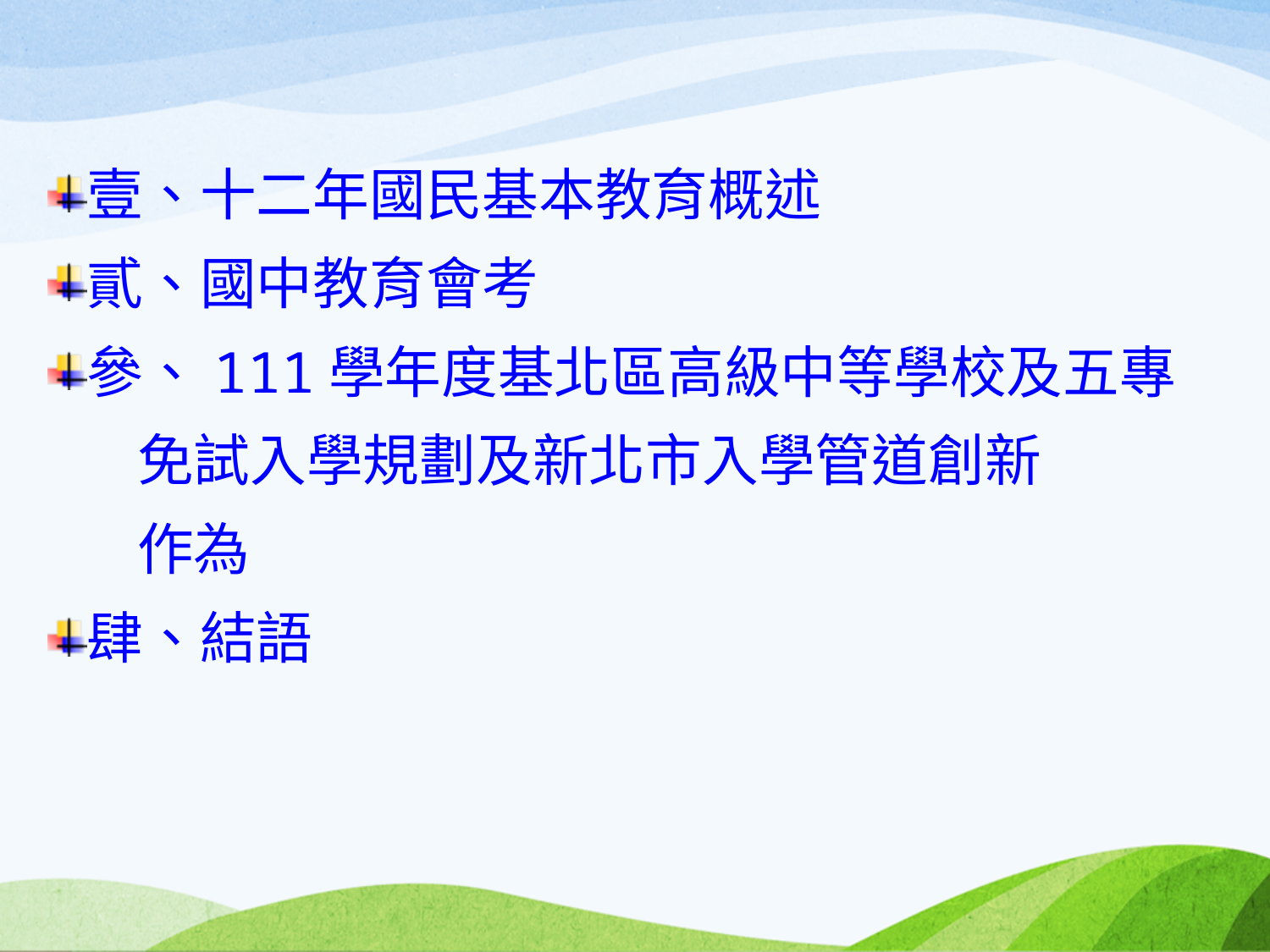

壹、十二年國民基本教育概述
貳、國中教育會考
參、111學年度基北區高級中等學校及五專
      免試入學規劃及新北市入學管道創新
      作為
肆、結語